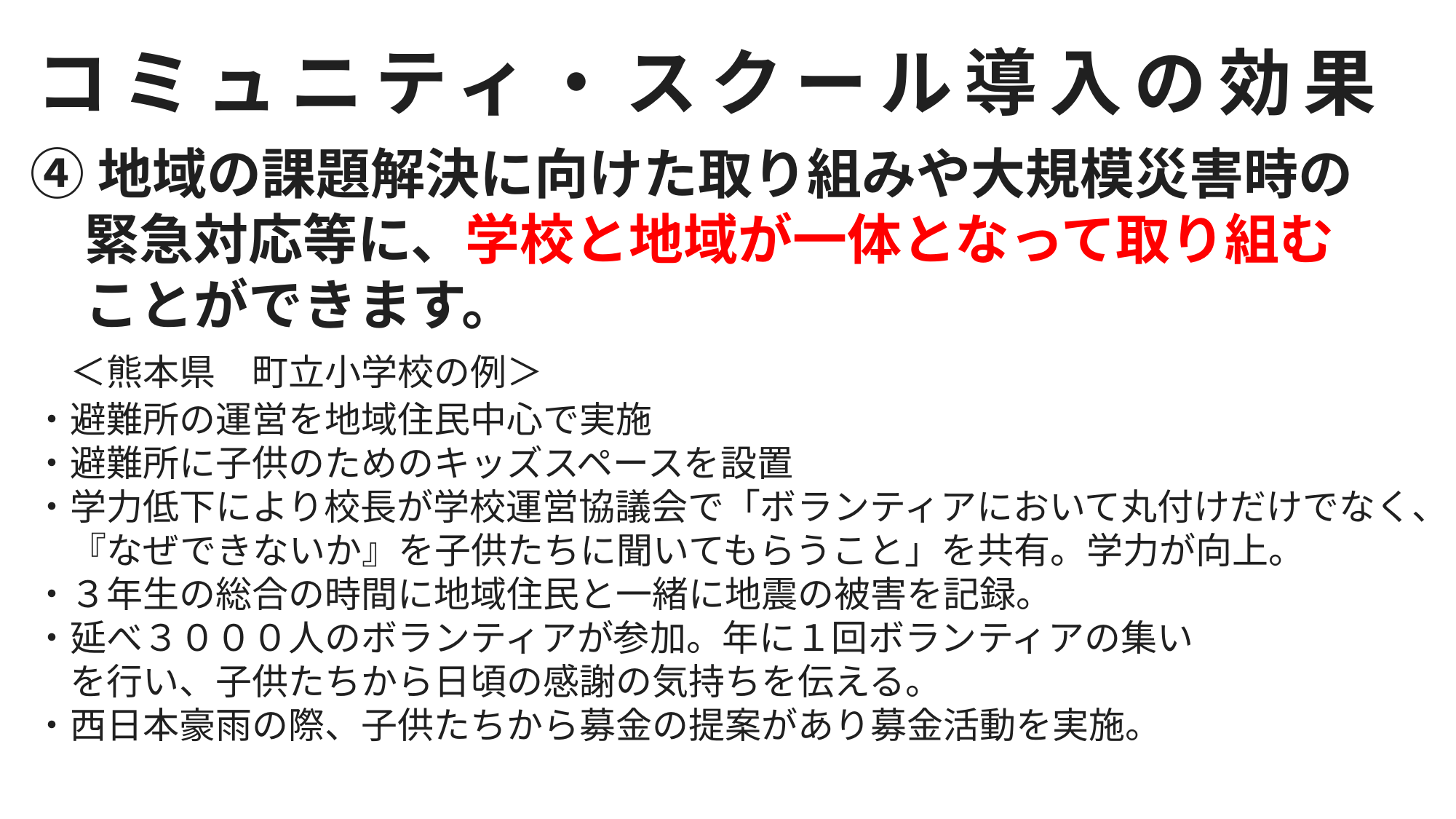

コミュニティ・スクール導入の効果
④地域の課題解決に向けた取り組みや大規模災害時の
　緊急対応等に、学校と地域が一体となって取り組む
　ことができます。

　　＜熊本県　町立小学校の例＞
　　・避難所の運営を地域住民中心で実施
　　・避難所に子供のためのキッズスペースを設置
　　・学力低下により校長が学校運営協議会で「ボランティアにおいて丸付けだけでなく、
　　　『なぜできないか』を子供たちに聞いてもらうこと」を共有。学力が向上。
　　・３年生の総合の時間に地域住民と一緒に地震の被害を記録。
　　・延べ３０００人のボランティアが参加。年に１回ボランティアの集い
　　　を行い、子供たちから日頃の感謝の気持ちを伝える。
　　・西日本豪雨の際、子供たちから募金の提案があり募金活動を実施。